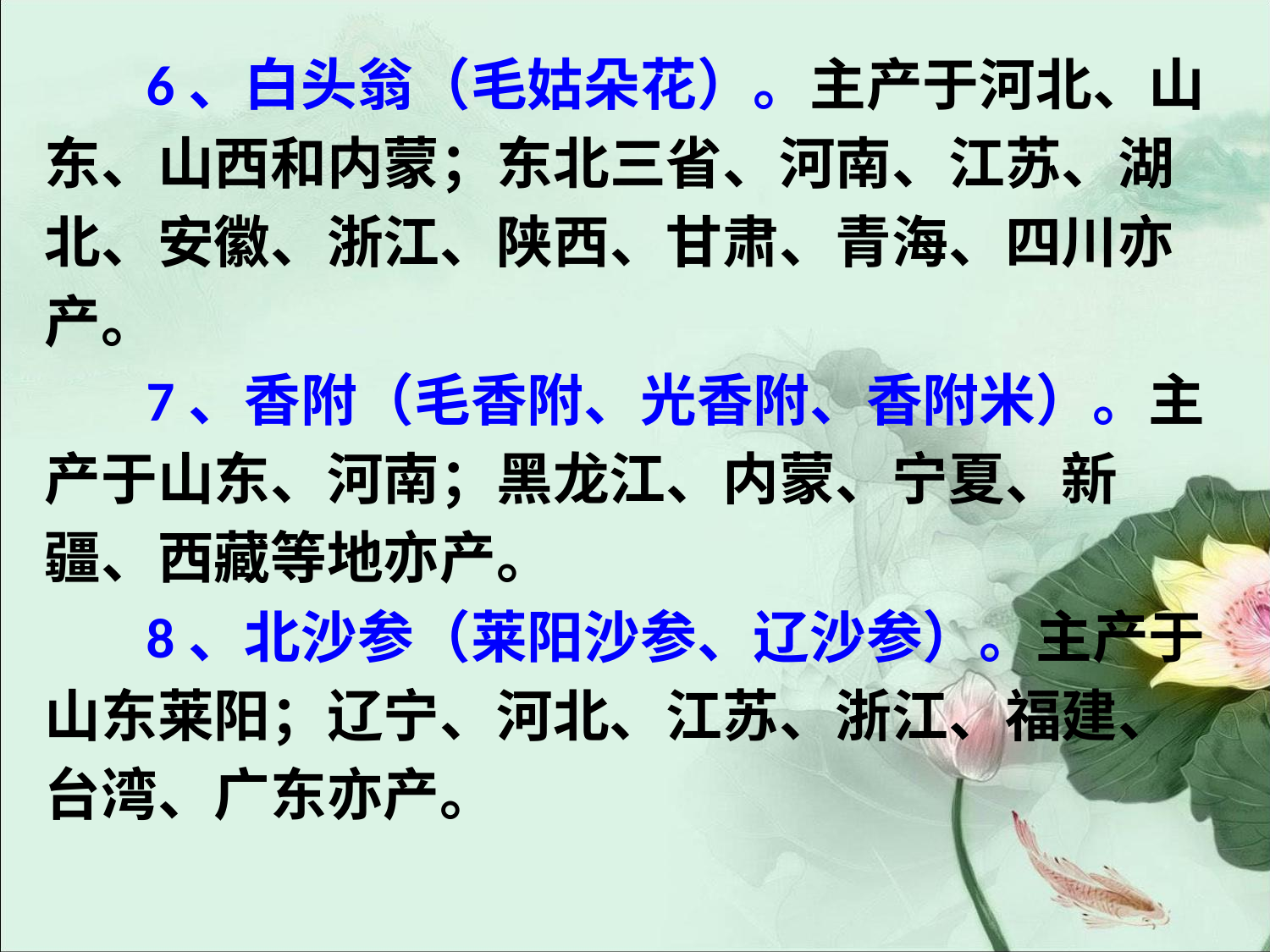

#
        6、白头翁（毛姑朵花）。主产于河北、山
东、山西和内蒙；东北三省、河南、江苏、湖
北、安徽、浙江、陕西、甘肃、青海、四川亦
产。
        7、香附（毛香附、光香附、香附米）。主
产于山东、河南；黑龙江、内蒙、宁夏、新
疆、西藏等地亦产。
        8、北沙参（莱阳沙参、辽沙参）。主产于
山东莱阳；辽宁、河北、江苏、浙江、福建、
台湾、广东亦产。